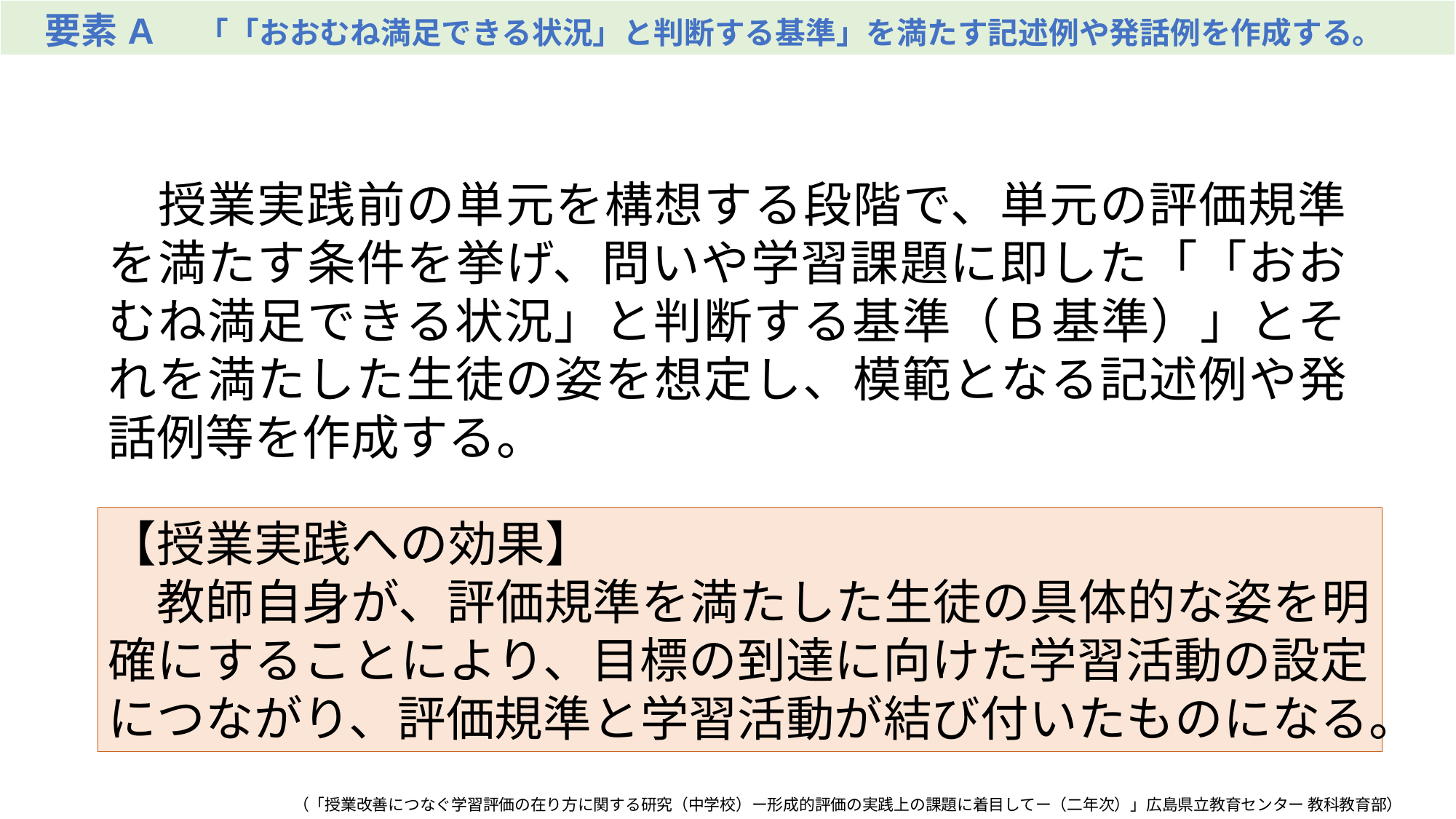

| 要素A　「「おおむね満足できる状況」と判断する基準」を満たす記述例や発話例を作成する。 |
| --- |
　授業実践前の単元を構想する段階で、単元の評価規準を満たす条件を挙げ、問いや学習課題に即した「「おおむね満足できる状況」と判断する基準（Ｂ基準）」とそれを満たした生徒の姿を想定し、模範となる記述例や発話例等を作成する。
【授業実践への効果】
　教師自身が、評価規準を満たした生徒の具体的な姿を明確にすることにより、目標の到達に向けた学習活動の設定につながり、評価規準と学習活動が結び付いたものになる。
（「授業改善につなぐ学習評価の在り方に関する研究（中学校）ー形成的評価の実践上の課題に着目してー（二年次）」広島県立教育センター 教科教育部）